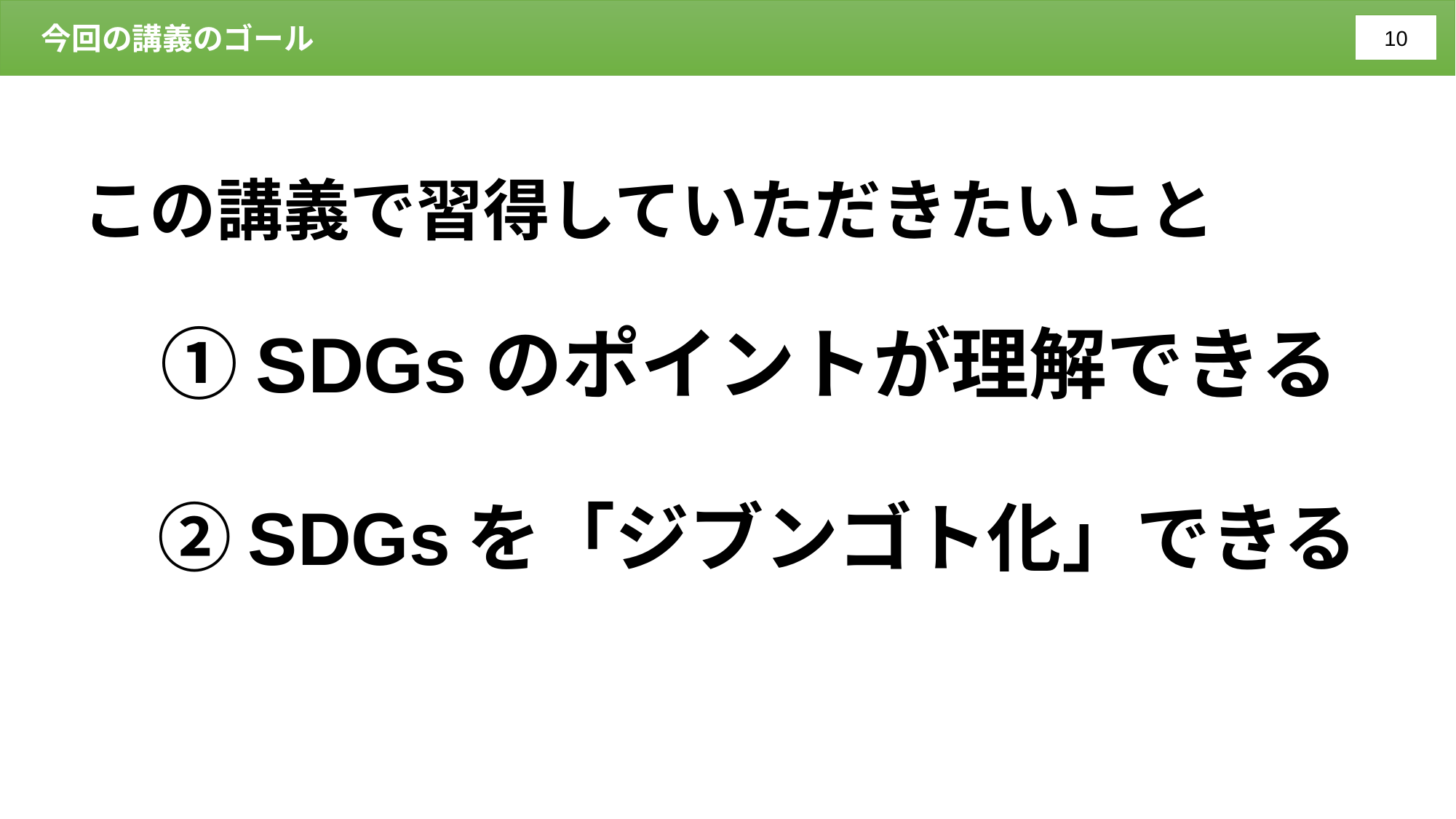

今回の講義のゴール
10
この講義で習得していただきたいこと
　①SDGsのポイントが理解できる
　②SDGsを「ジブンゴト化」できる